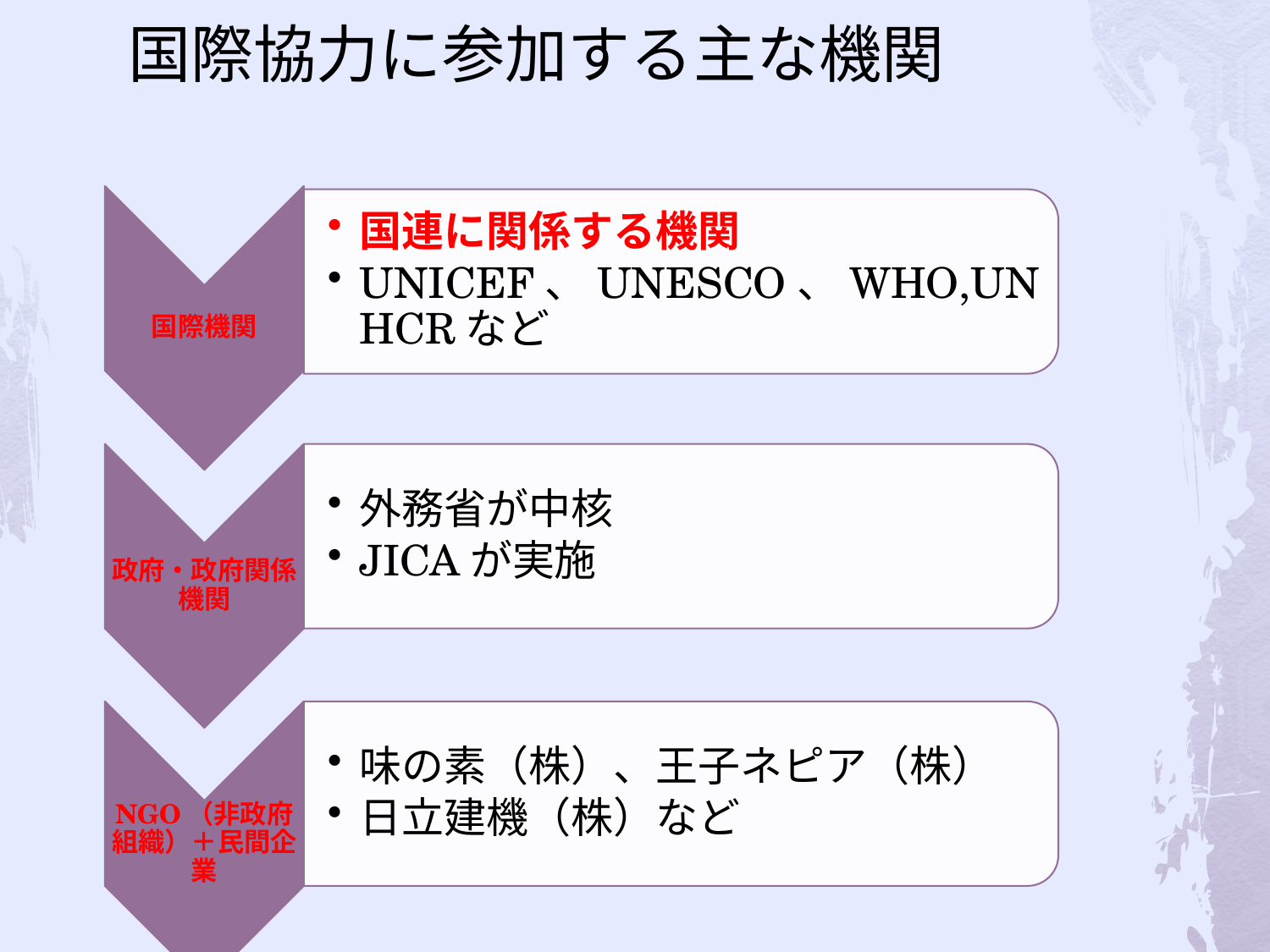

# 国際協力に参加する主な機関
国際機関
国連に関係する機関
UNICEF、UNESCO、WHO,UNHCRなど
政府・政府関係機関
外務省が中核
JICAが実施
NGO（非政府組織）＋民間企業
味の素（株）、王子ネピア（株）
日立建機（株）など